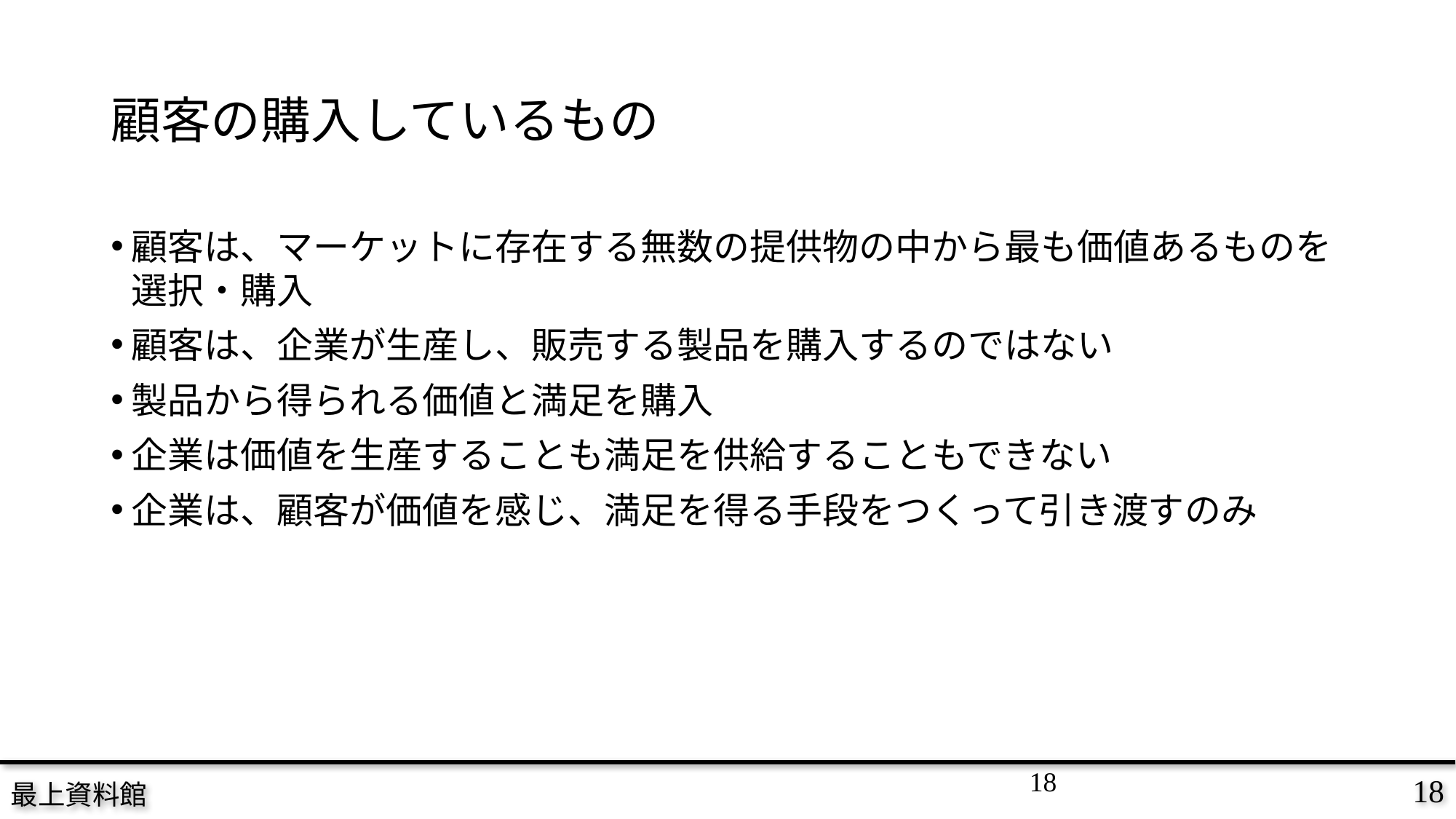

# 顧客の購入しているもの
顧客は、マーケットに存在する無数の提供物の中から最も価値あるものを選択・購入
顧客は、企業が生産し、販売する製品を購入するのではない
製品から得られる価値と満足を購入
企業は価値を生産することも満足を供給することもできない
企業は、顧客が価値を感じ、満足を得る手段をつくって引き渡すのみ

18